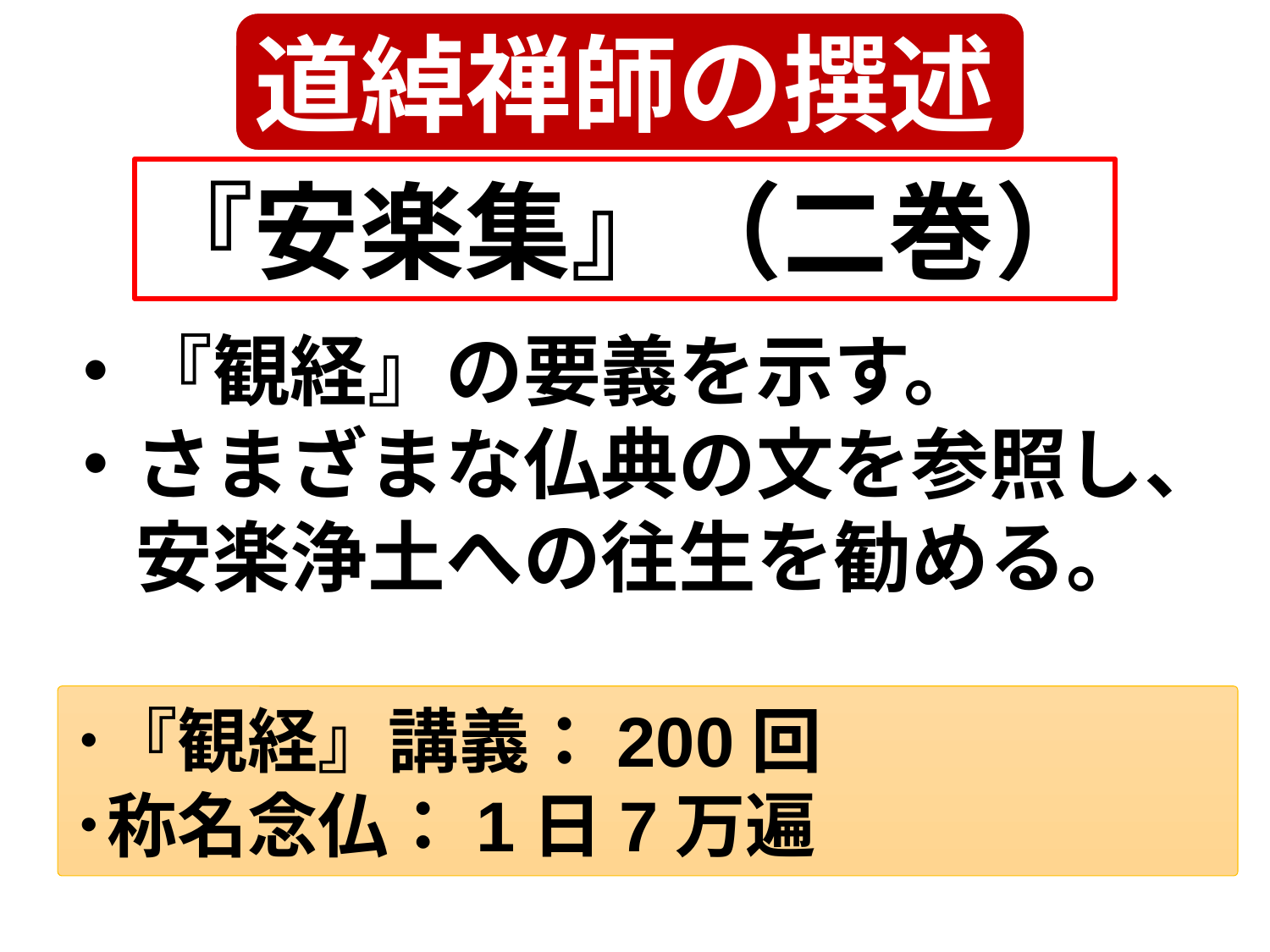

道綽禅師の撰述
『安楽集』（二巻）
・『観経』の要義を示す。
・さまざまな仏典の文を参照し、
　安楽浄土への往生を勧める。
･『観経』講義：200回
･称名念仏：1日7万遍